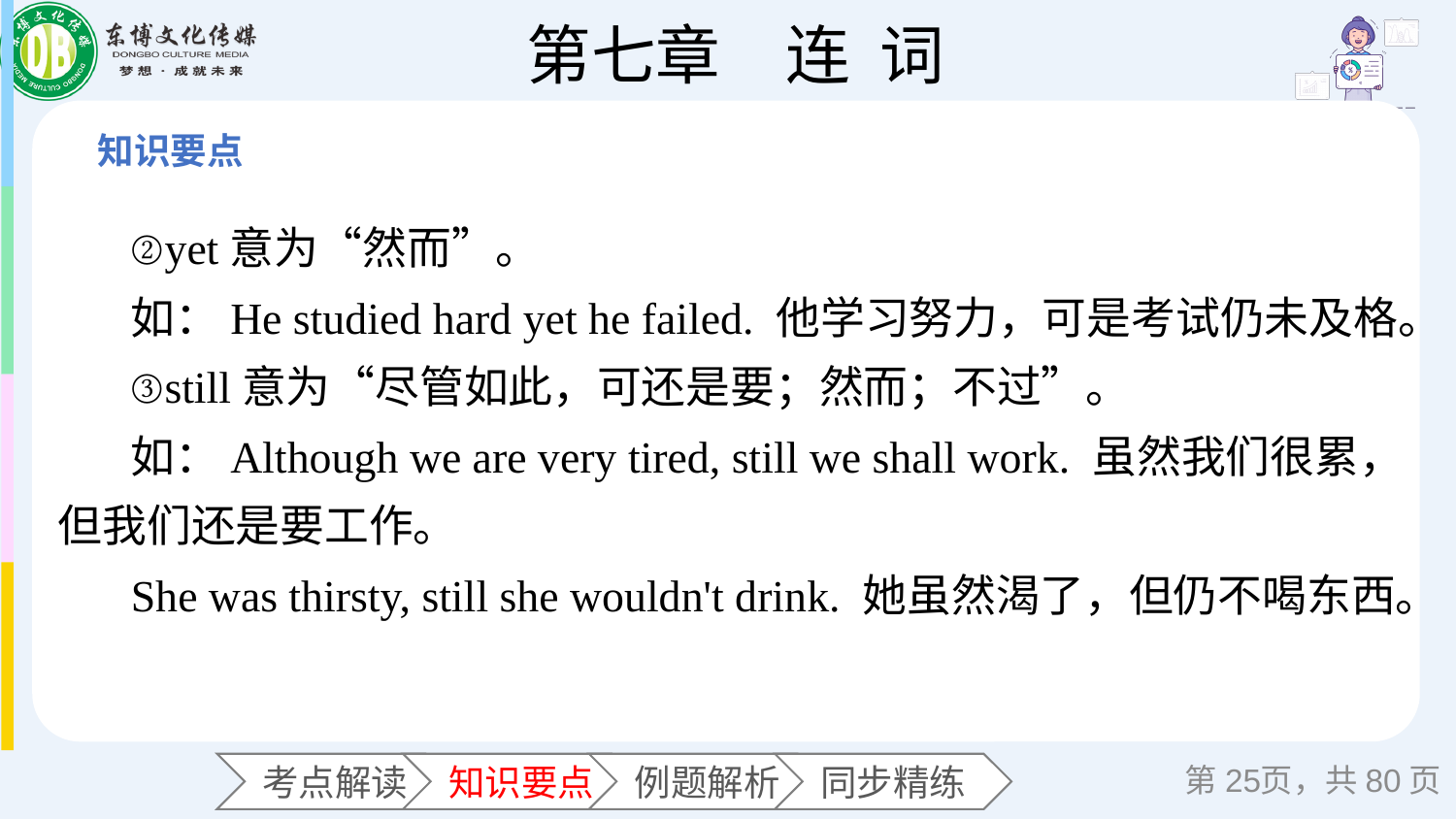

②yet意为“然而”。
如：He studied hard yet he failed. 他学习努力，可是考试仍未及格。
③still意为“尽管如此，可还是要；然而；不过”。
如：Although we are very tired, still we shall work. 虽然我们很累，但我们还是要工作。
She was thirsty, still she wouldn't drink. 她虽然渴了，但仍不喝东西。

第25页，共80页